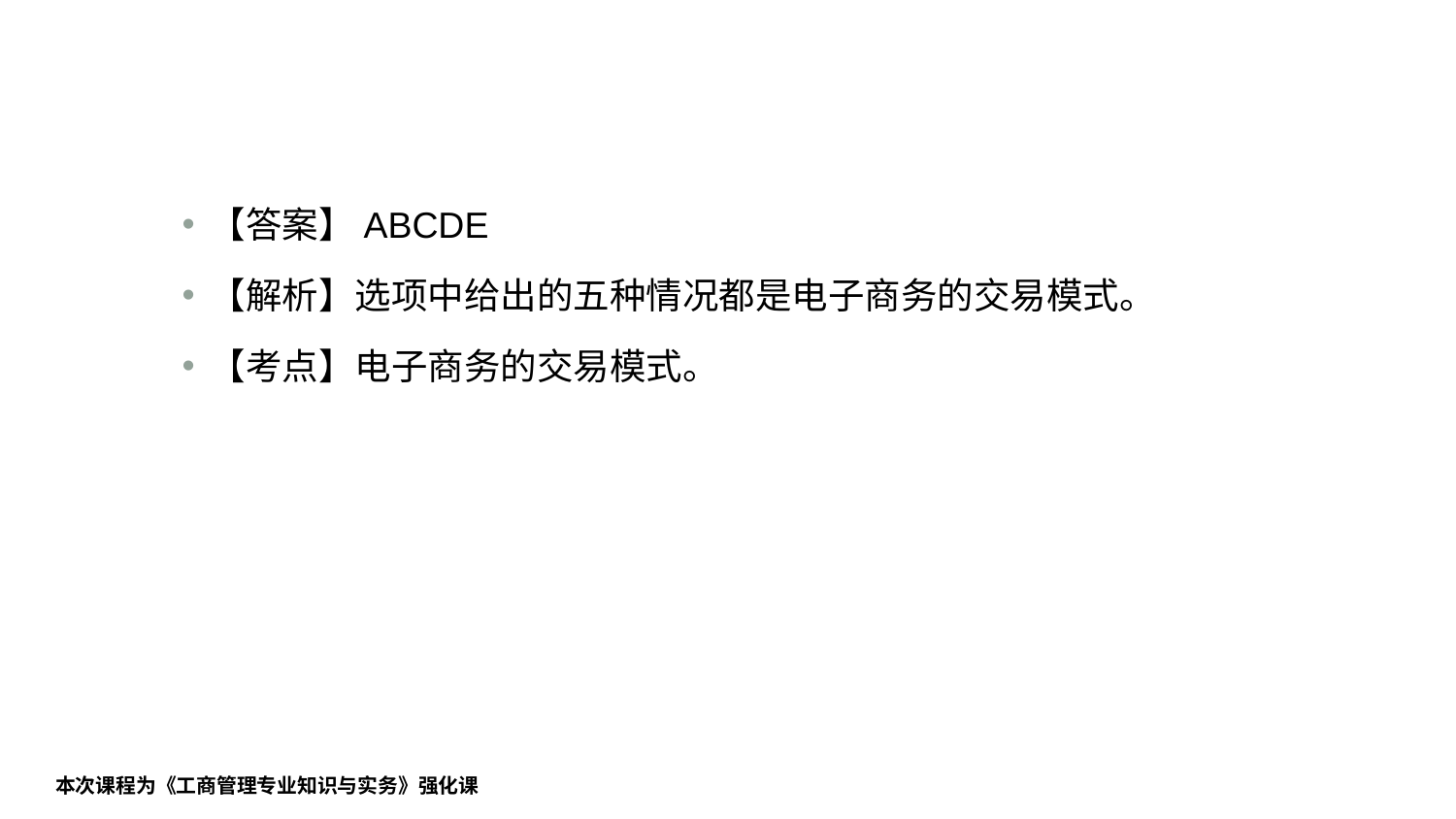

#
【答案】ABCDE
【解析】选项中给出的五种情况都是电子商务的交易模式。
【考点】电子商务的交易模式。